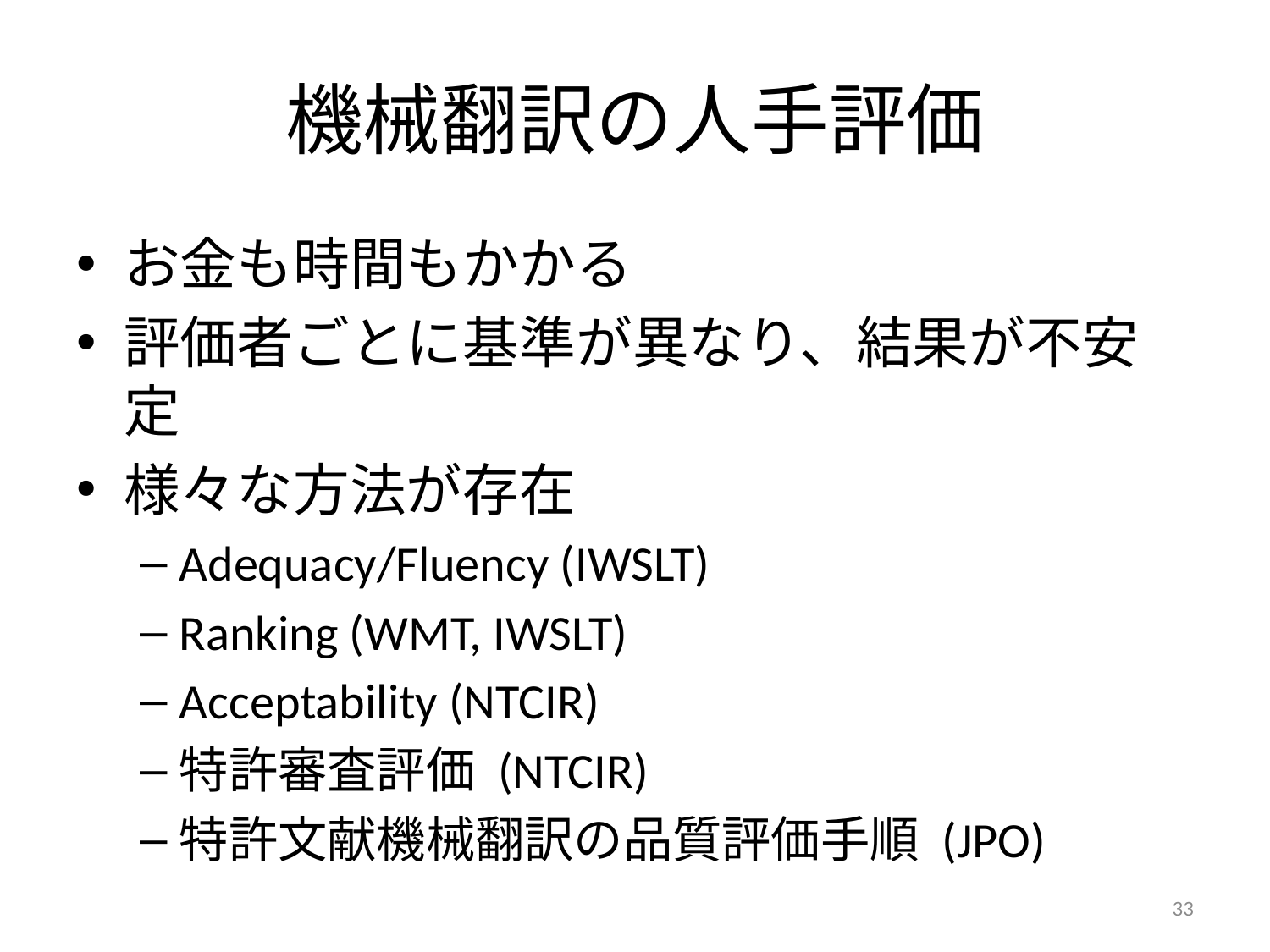

# 機械翻訳の人手評価
お金も時間もかかる
評価者ごとに基準が異なり、結果が不安定
様々な方法が存在
Adequacy/Fluency (IWSLT)
Ranking (WMT, IWSLT)
Acceptability (NTCIR)
特許審査評価 (NTCIR)
特許文献機械翻訳の品質評価手順 (JPO)
33